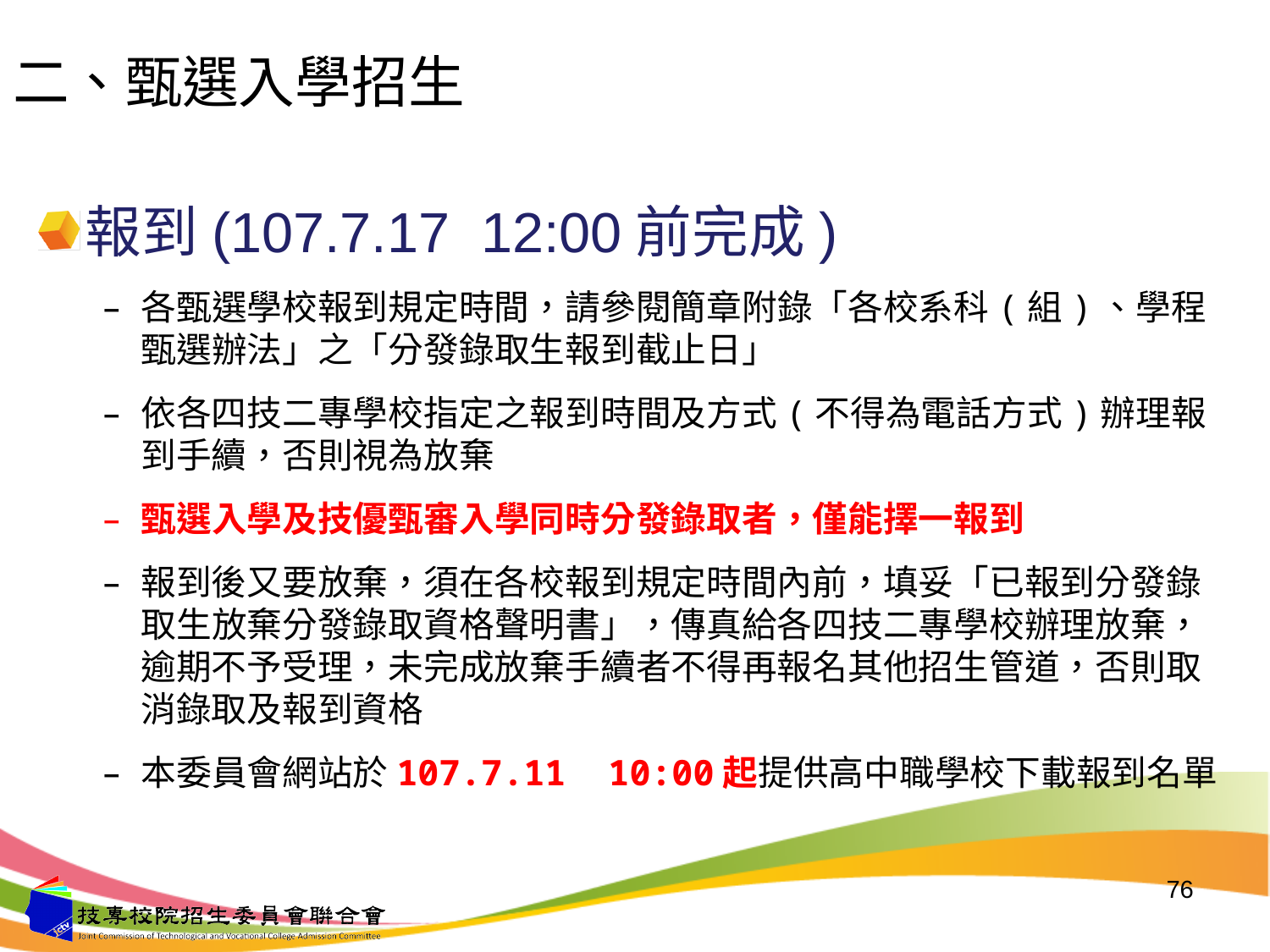

# 二、甄選入學招生
報到(107.7.17  12:00前完成)
各甄選學校報到規定時間，請參閱簡章附錄「各校系科(組)、學程甄選辦法」之「分發錄取生報到截止日」
依各四技二專學校指定之報到時間及方式(不得為電話方式)辦理報到手續，否則視為放棄
甄選入學及技優甄審入學同時分發錄取者，僅能擇一報到
報到後又要放棄，須在各校報到規定時間內前，填妥「已報到分發錄取生放棄分發錄取資格聲明書」，傳真給各四技二專學校辦理放棄，逾期不予受理，未完成放棄手續者不得再報名其他招生管道，否則取消錄取及報到資格
本委員會網站於107.7.11  10:00起提供高中職學校下載報到名單

76